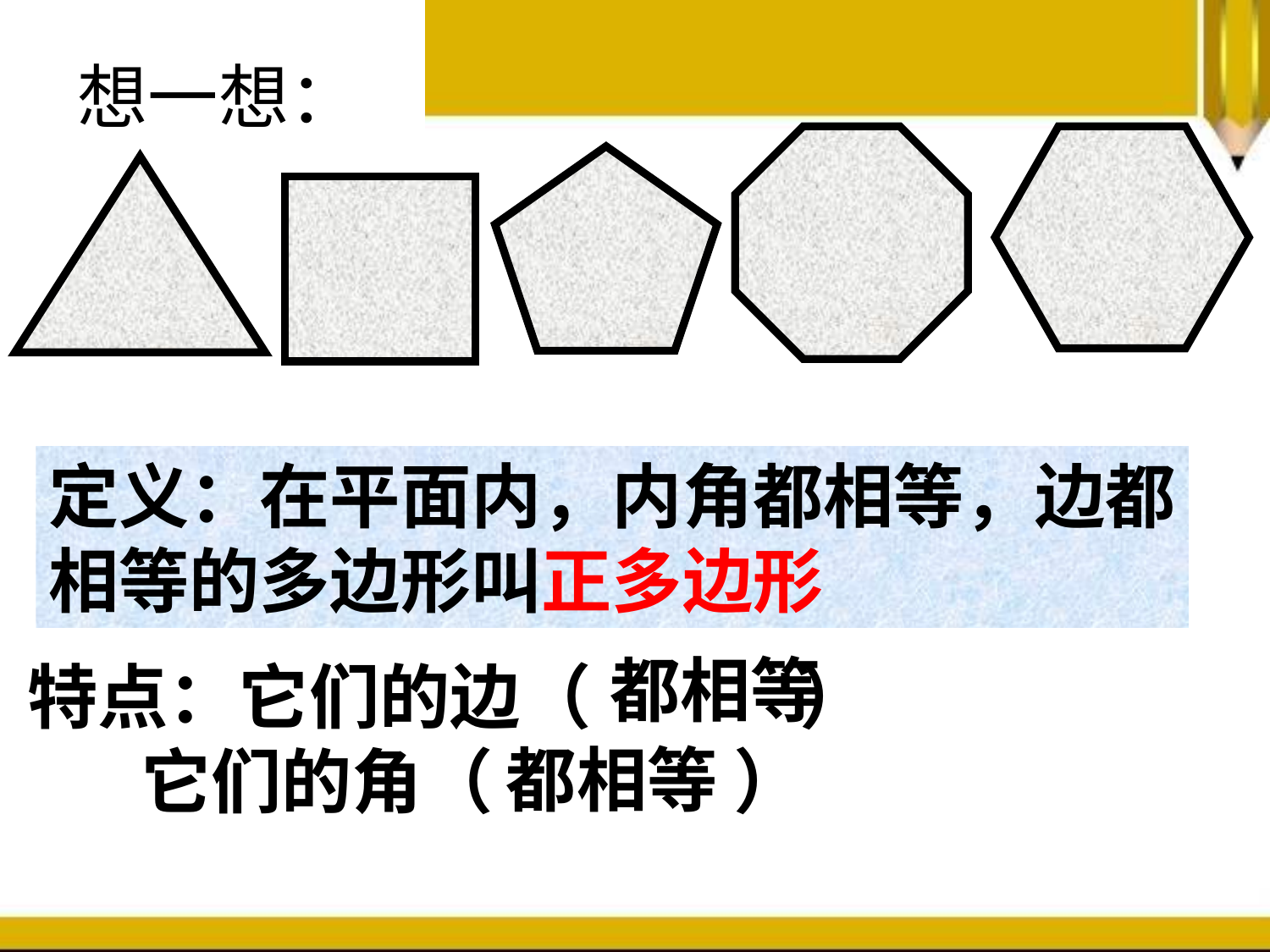

想一想：

定义：在平面内，内角都相等，边都
相等的多边形叫正多边形
都相等
特点：它们的边（             ）
      它们的角（               ）
都相等